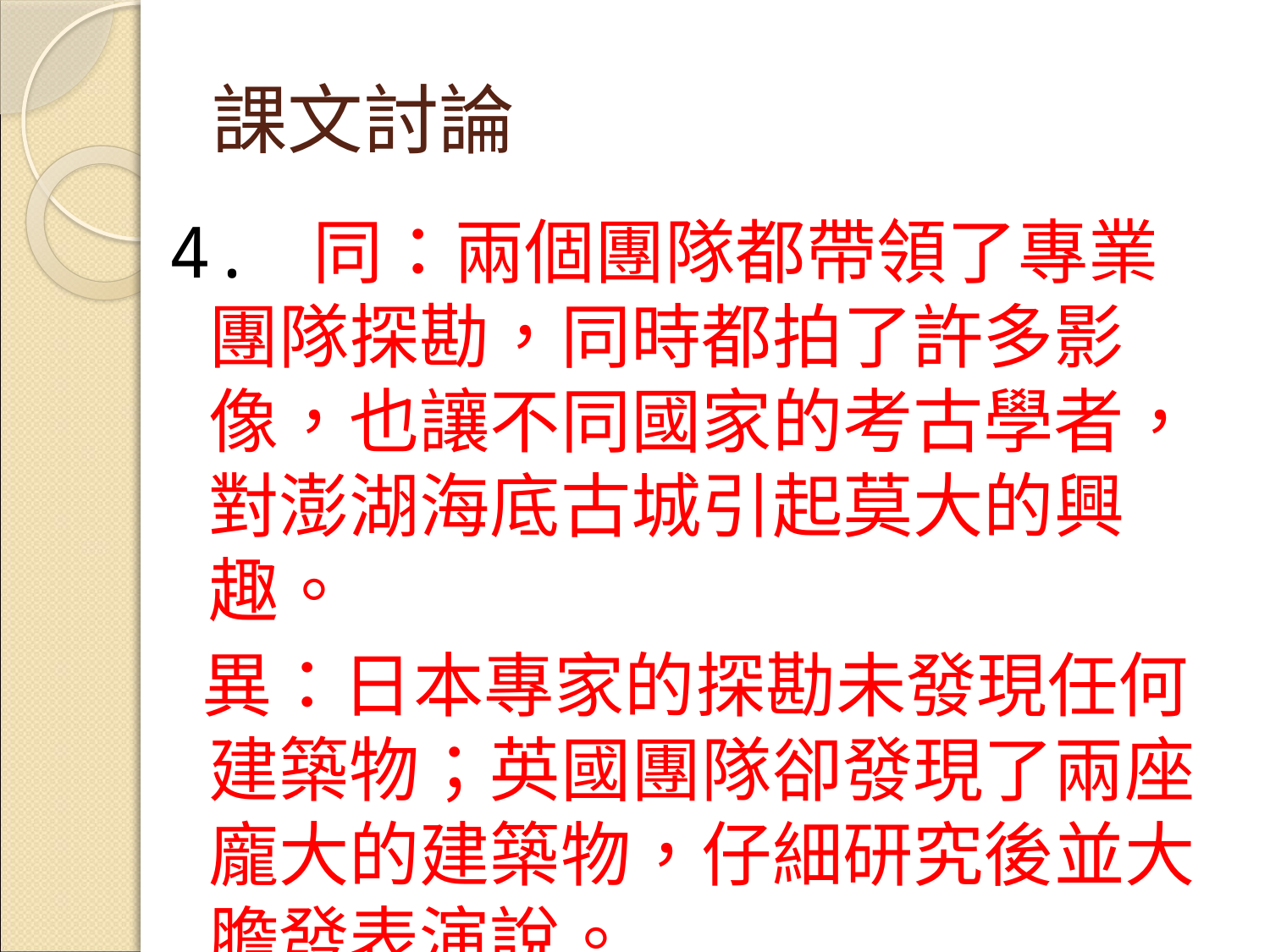

課文討論
4. 同：兩個團隊都帶領了專業團隊探勘，同時都拍了許多影像，也讓不同國家的考古學者，對澎湖海底古城引起莫大的興趣。
 異：日本專家的探勘未發現任何建築物；英國團隊卻發現了兩座龐大的建築物，仔細研究後並大膽發表演說。